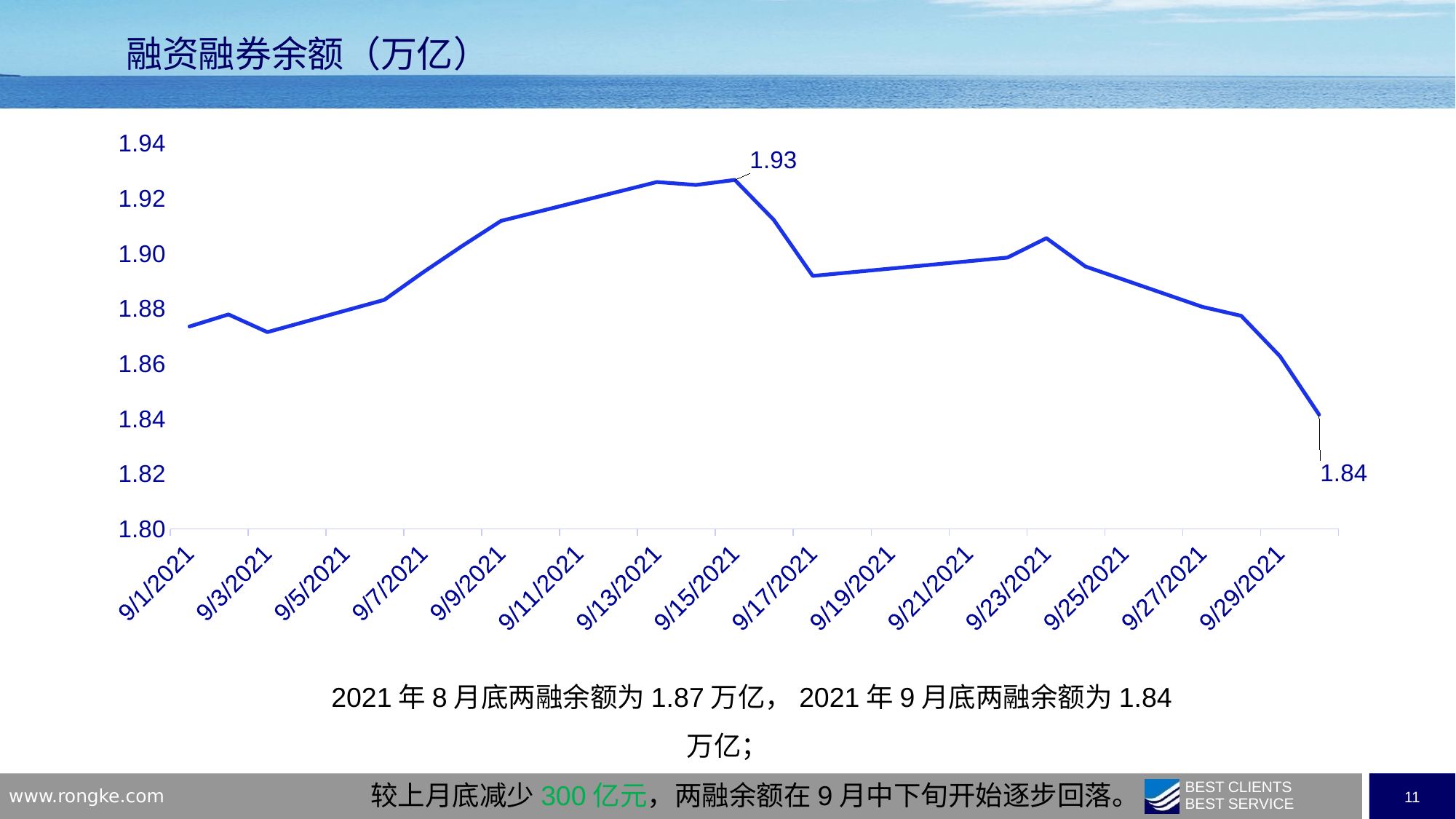

融资融券余额（万亿）

### Chart

| Category | 沪深两市两融余额(万亿元) |
|---|---|
| 44440 | 1.873526808858 |
| 44441 | 1.877899564474 |
| 44442 | 1.871484094902 |
| 44445 | 1.8831873388659999 |
| 44446 | 1.893221132435 |
| 44447 | 1.902766404561 |
| 44448 | 1.911876120311 |
| 44449 | 1.9153645183910002 |
| 44452 | 1.925963955913 |
| 44453 | 1.924909149971 |
| 44454 | 1.926736154531 |
| 44455 | 1.9122385949160001 |
| 44456 | 1.8918899925950001 |
| 44461 | 1.898555115282 |
| 44462 | 1.9055883301270002 |
| 44463 | 1.895315343927 |
| 44466 | 1.880670630487 |
| 44467 | 1.8774045577820002 |
| 44468 | 1.862669441194 |
| 44469 | 1.841524604094 |
2021年8月底两融余额为1.87万亿，2021年9月底两融余额为1.84万亿；
较上月底减少300亿元，两融余额在9月中下旬开始逐步回落。